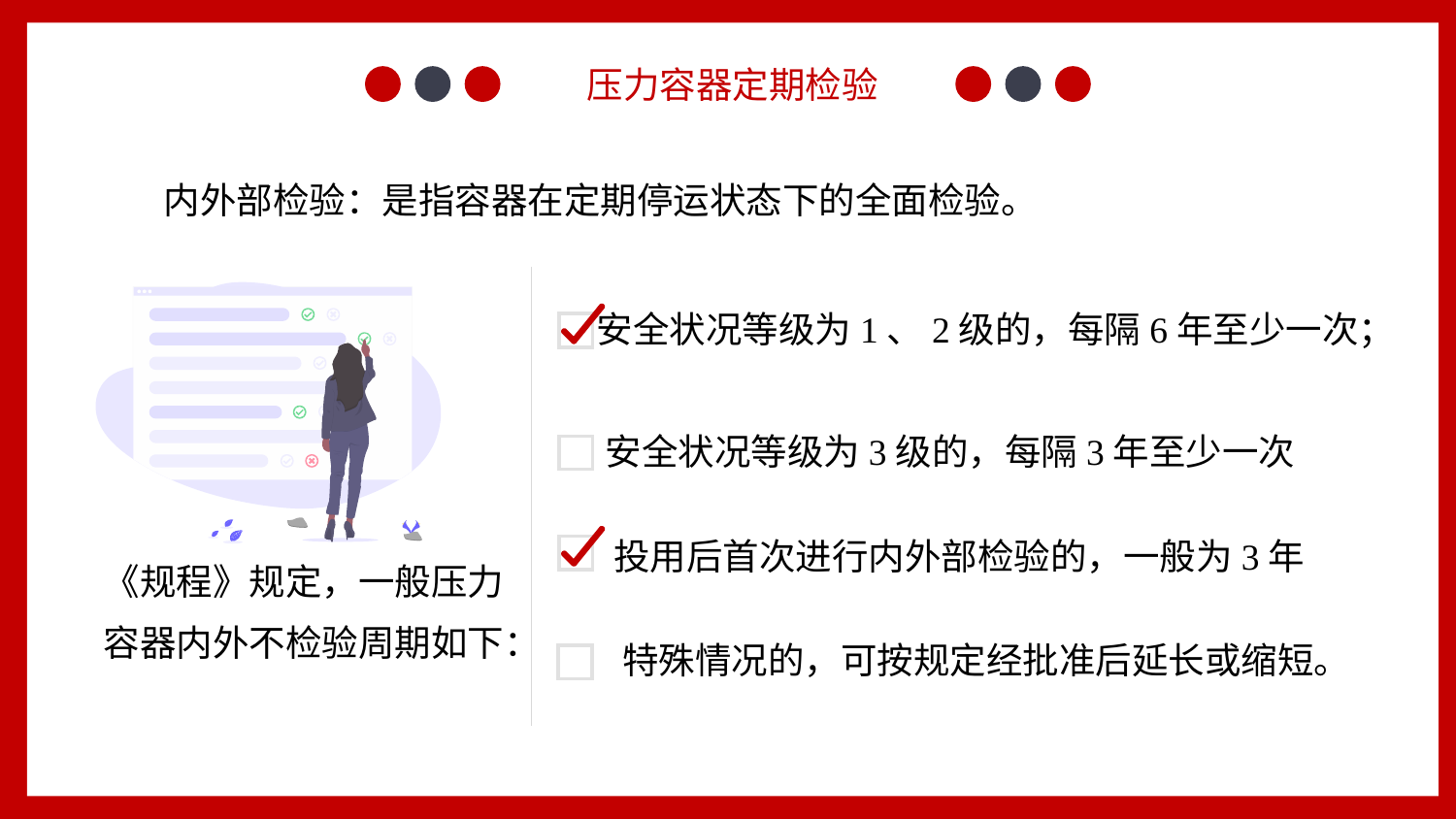

压力容器定期检验

内外部检验：是指容器在定期停运状态下的全面检验。

安全状况等级为1、2级的，每隔6年至少一次；

安全状况等级为3级的，每隔3年至少一次

投用后首次进行内外部检验的，一般为3年

《规程》规定，一般压力容器内外不检验周期如下：
特殊情况的，可按规定经批准后延长或缩短。